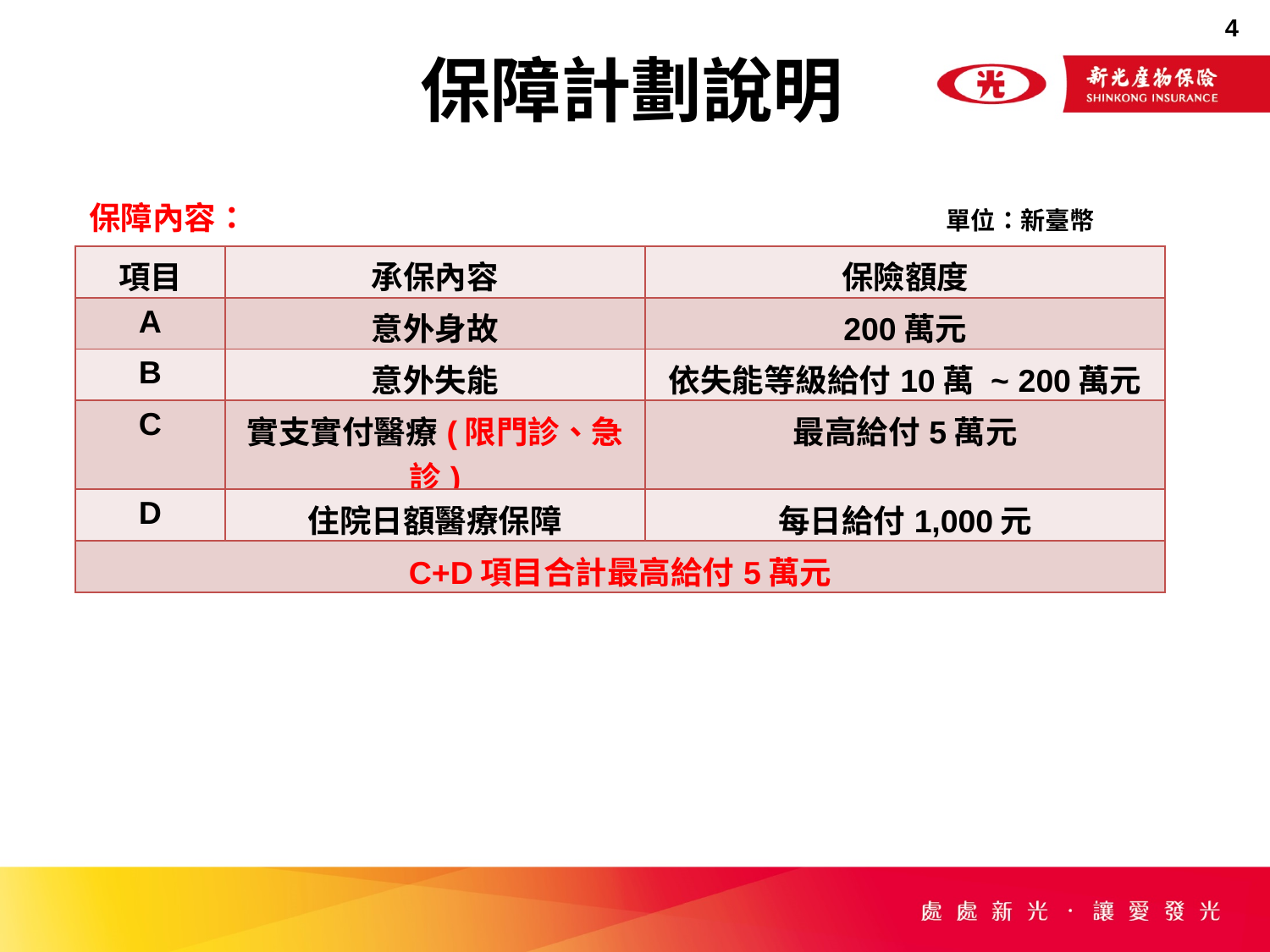

保障計劃說明
保障內容：                                                                                                 單位：新臺幣

| 項目 | 承保內容 | 保險額度 |
| --- | --- | --- |
| A | 意外身故 | 200萬元 |
| B | 意外失能 | 依失能等級給付10萬 ~ 200萬元 |
| C | 實支實付醫療(限門診、急診) | 最高給付5萬元 |
| D | 住院日額醫療保障 | 每日給付1,000元 |
| C+D項目合計最高給付5萬元 |  |  |